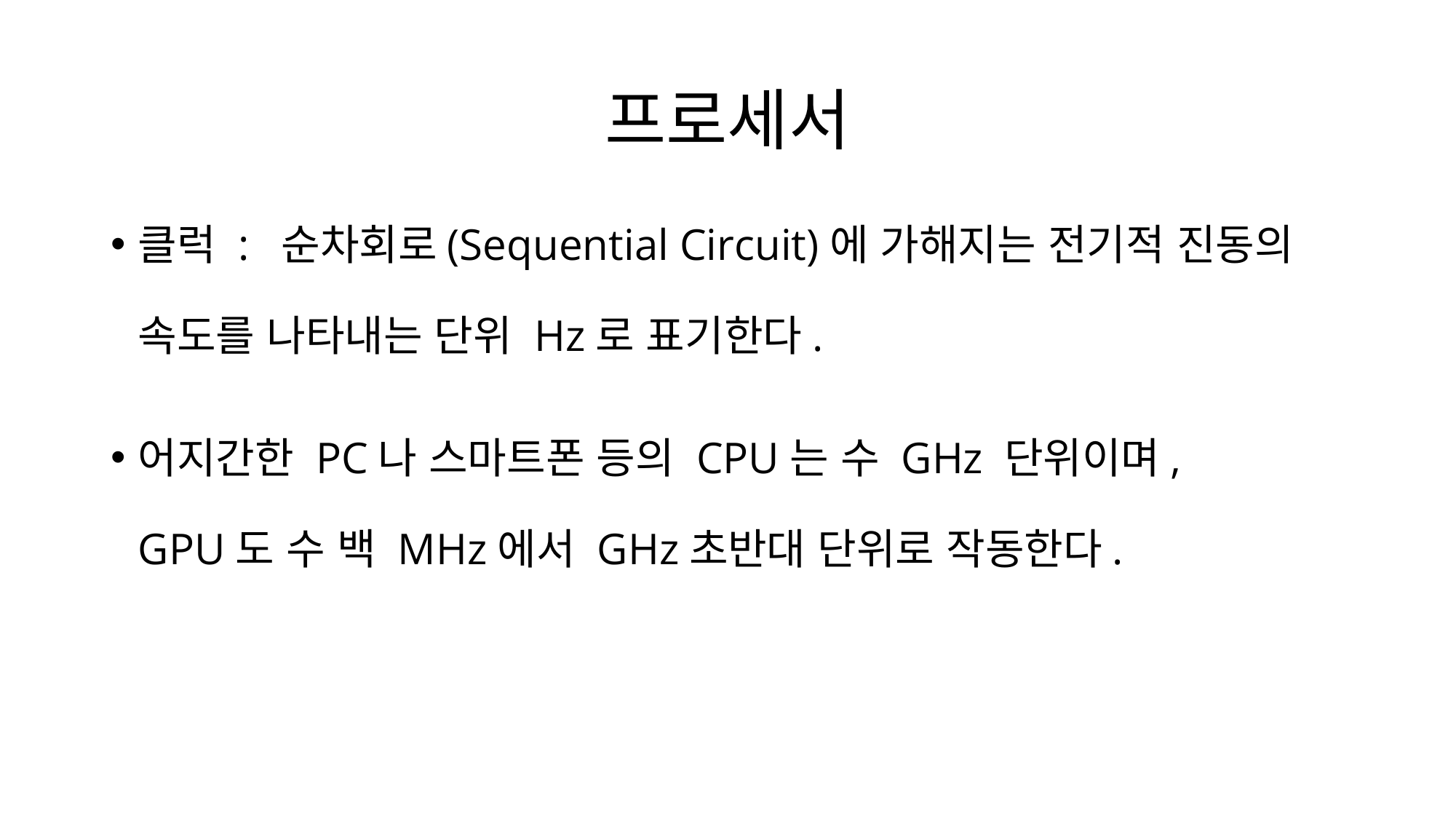

# 프로세서
클럭 :  순차회로(Sequential Circuit)에 가해지는 전기적 진동의
속도를 나타내는 단위 Hz로 표기한다.

어지간한 PC나 스마트폰 등의 CPU는 수 GHz 단위이며, 
GPU도 수 백 MHz에서 GHz초반대 단위로 작동한다.